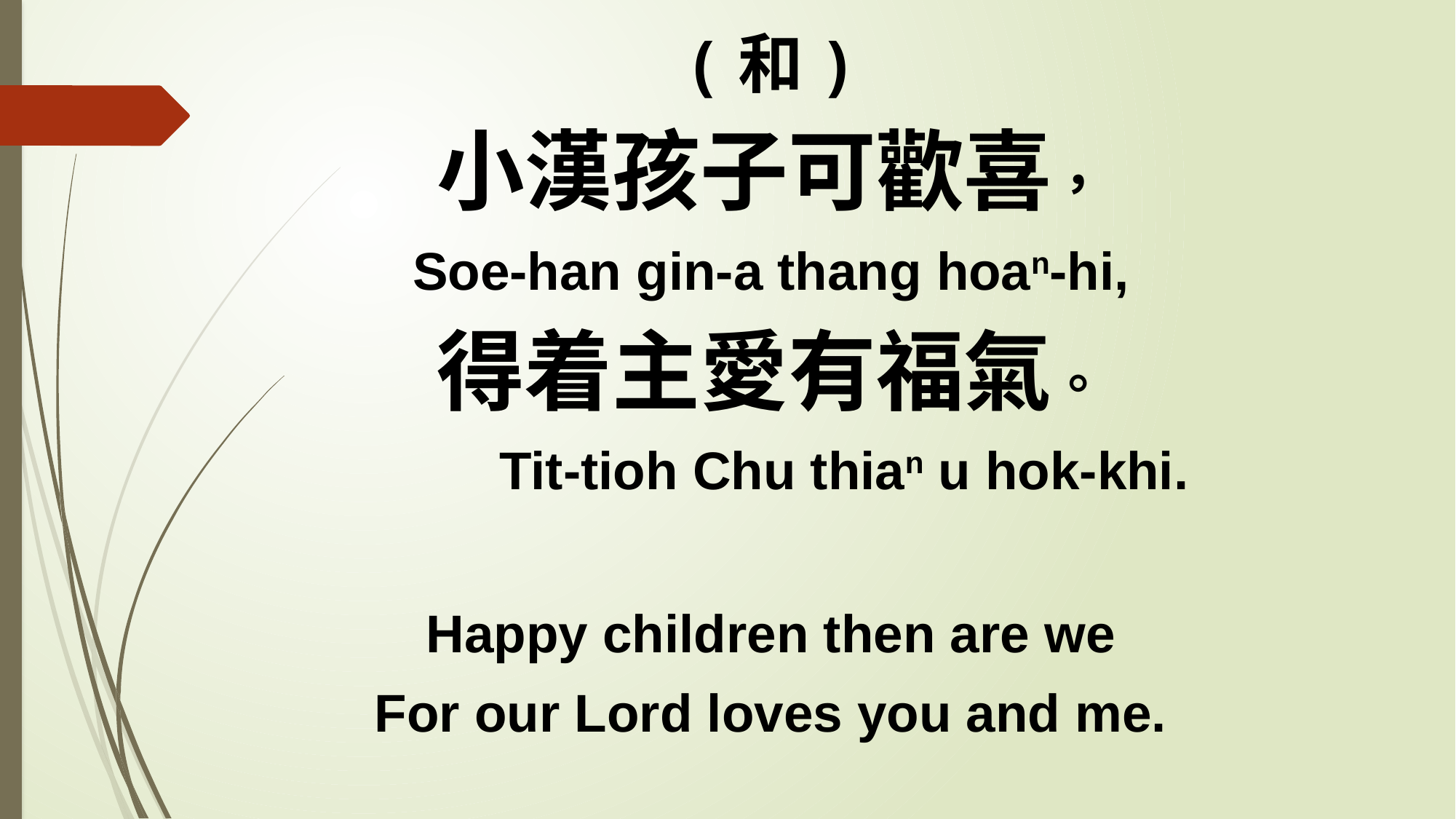

(和)
小漢孩子可歡喜，
Soe-han gin-a thang hoan-hi,
得着主愛有福氣。
                   Tit-tioh Chu thian u hok-khi.

Happy children then are we
For our Lord loves you and me.